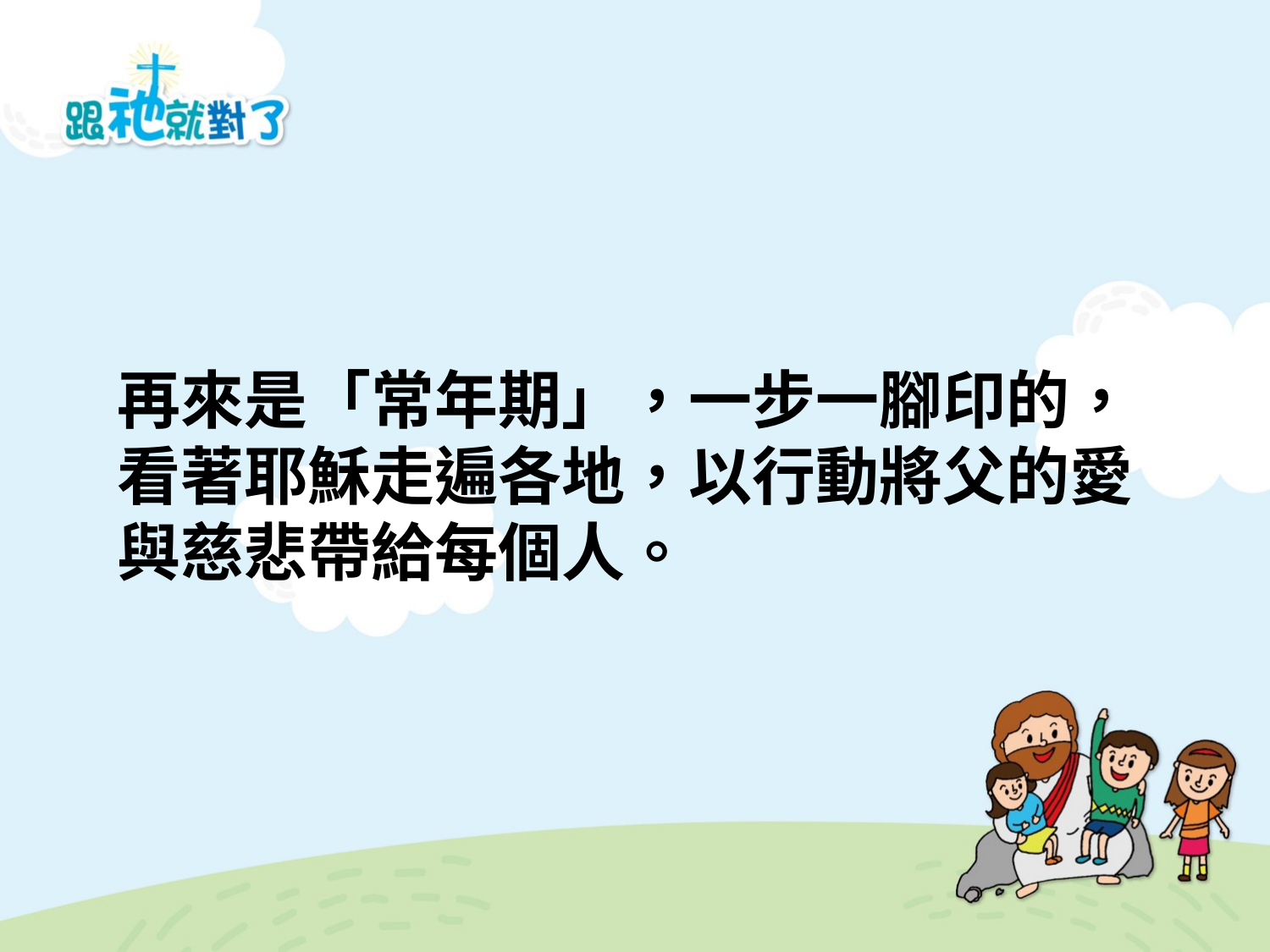

再來是「常年期」，一步一腳印的，看著耶穌走遍各地，以行動將父的愛與慈悲帶給每個人。